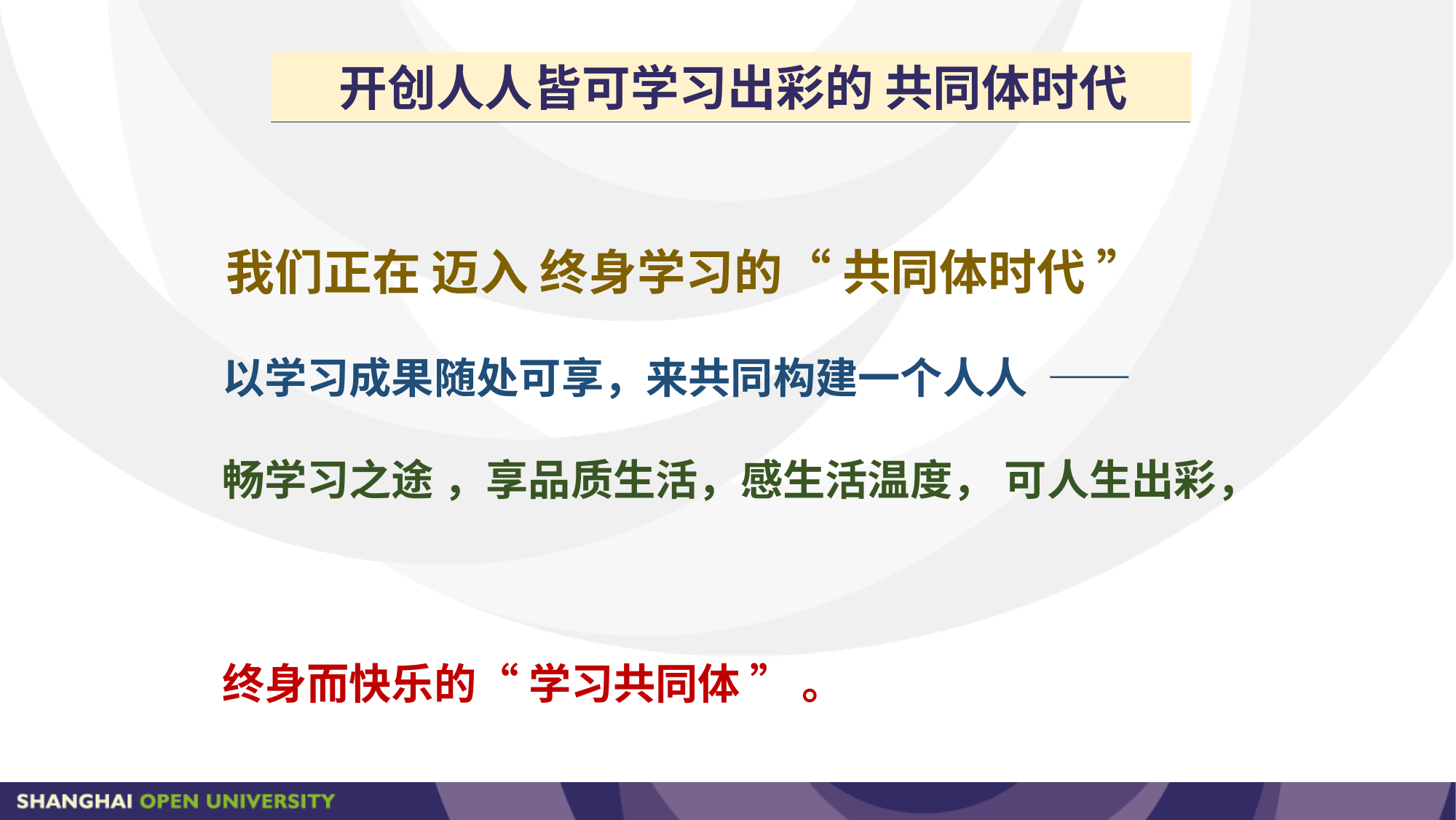

开创人人皆可学习出彩的 共同体时代
  我们正在 迈入 终身学习的“ 共同体时代 ”
  以学习成果随处可享，来共同构建一个人人  ——
  畅学习之途 ，享品质生活，感生活温度， 可人生出彩，
  终身而快乐的“ 学习共同体 ” 。